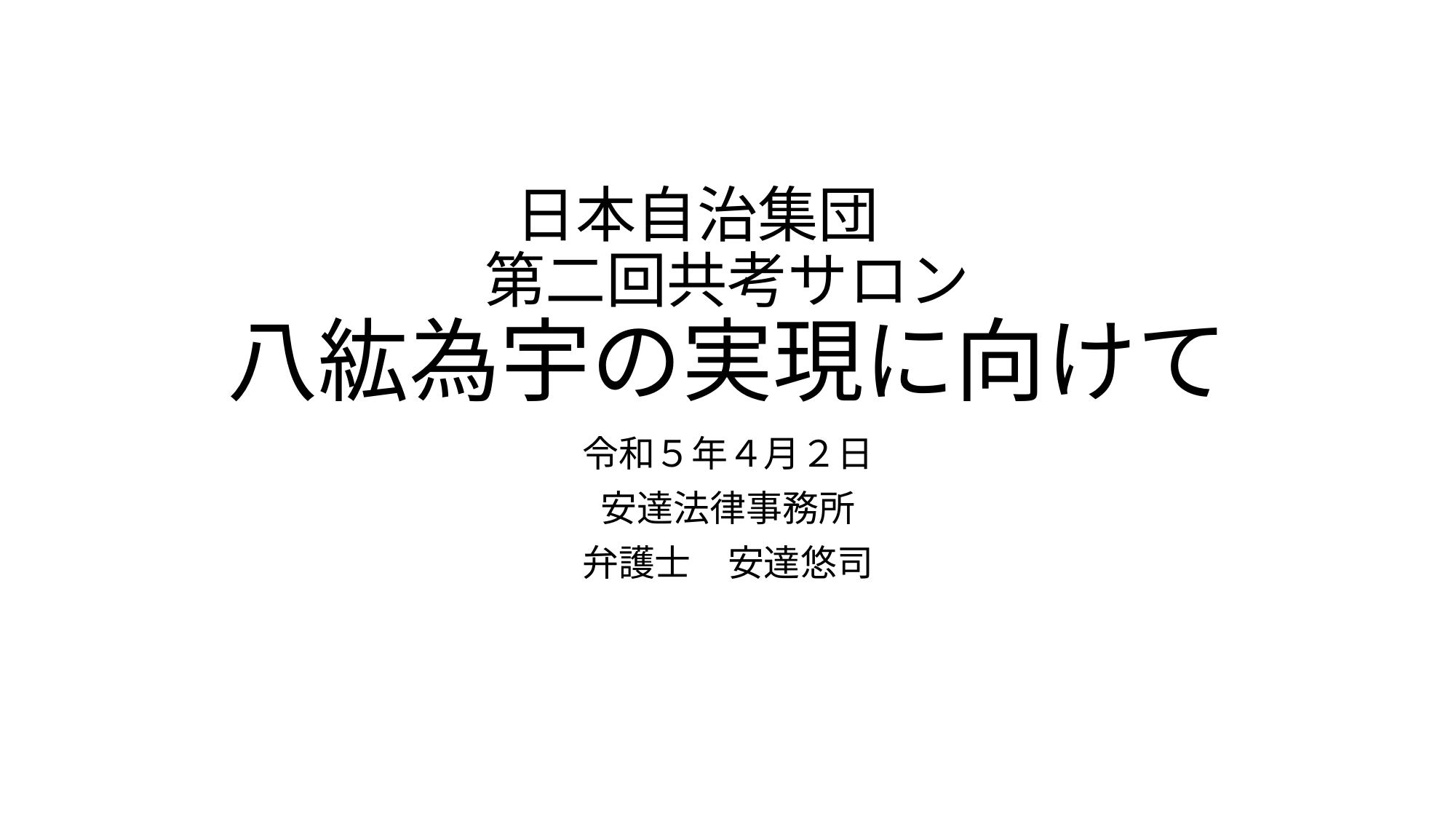

# 日本自治集団　 第二回共考サロン 八紘為宇の実現に向けて
令和５年４月２日
安達法律事務所
弁護士　安達悠司